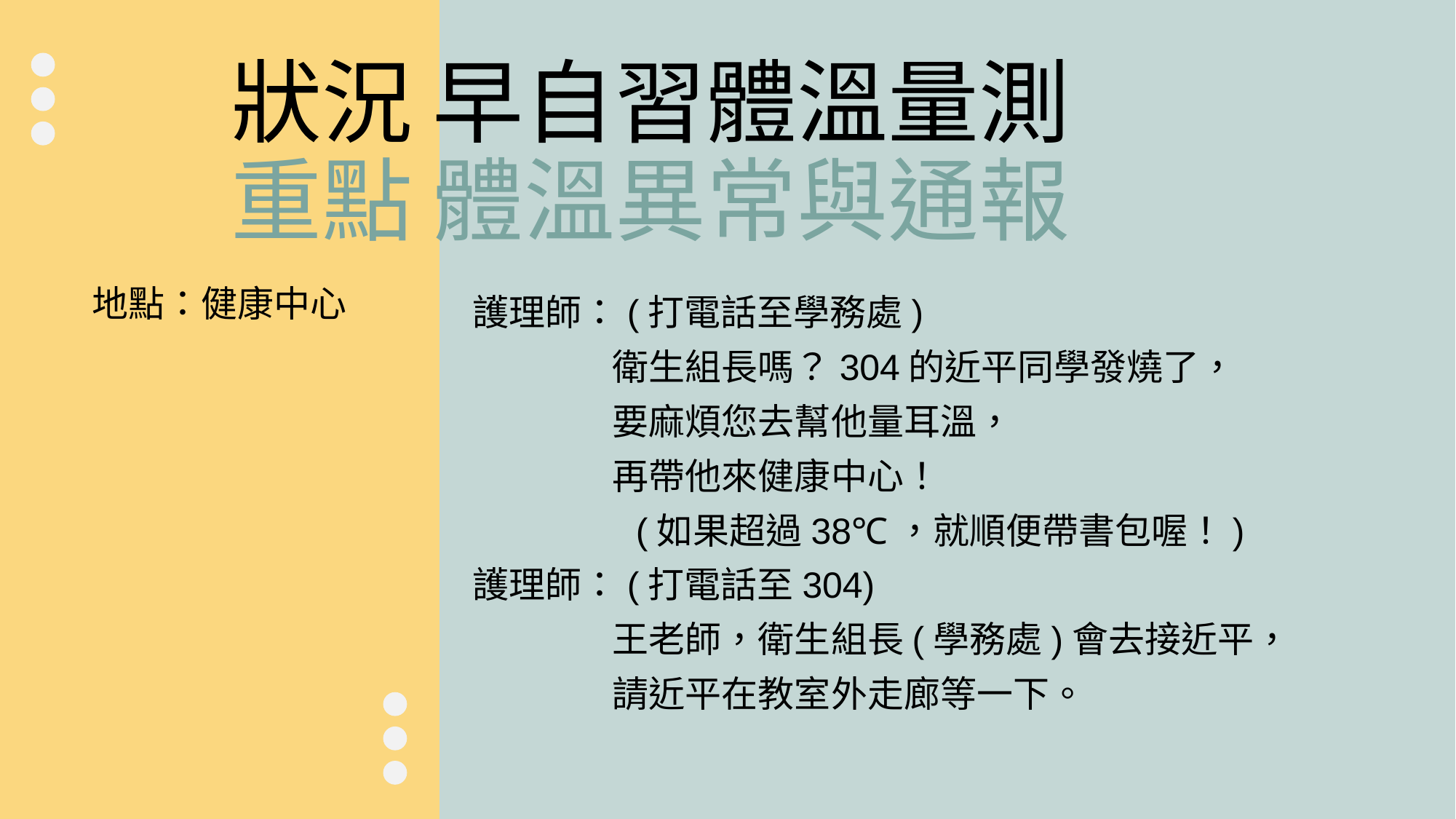

# 狀況 早自習體溫量測 重點 體溫異常與通報
地點：健康中心
護理師：(打電話至學務處)
                衛生組長嗎？304的近平同學發燒了，
                要麻煩您去幫他量耳溫，
                再帶他來健康中心！
                (如果超過38℃，就順便帶書包喔！)
護理師：(打電話至304)
                王老師，衛生組長(學務處)會去接近平，
                請近平在教室外走廊等一下。